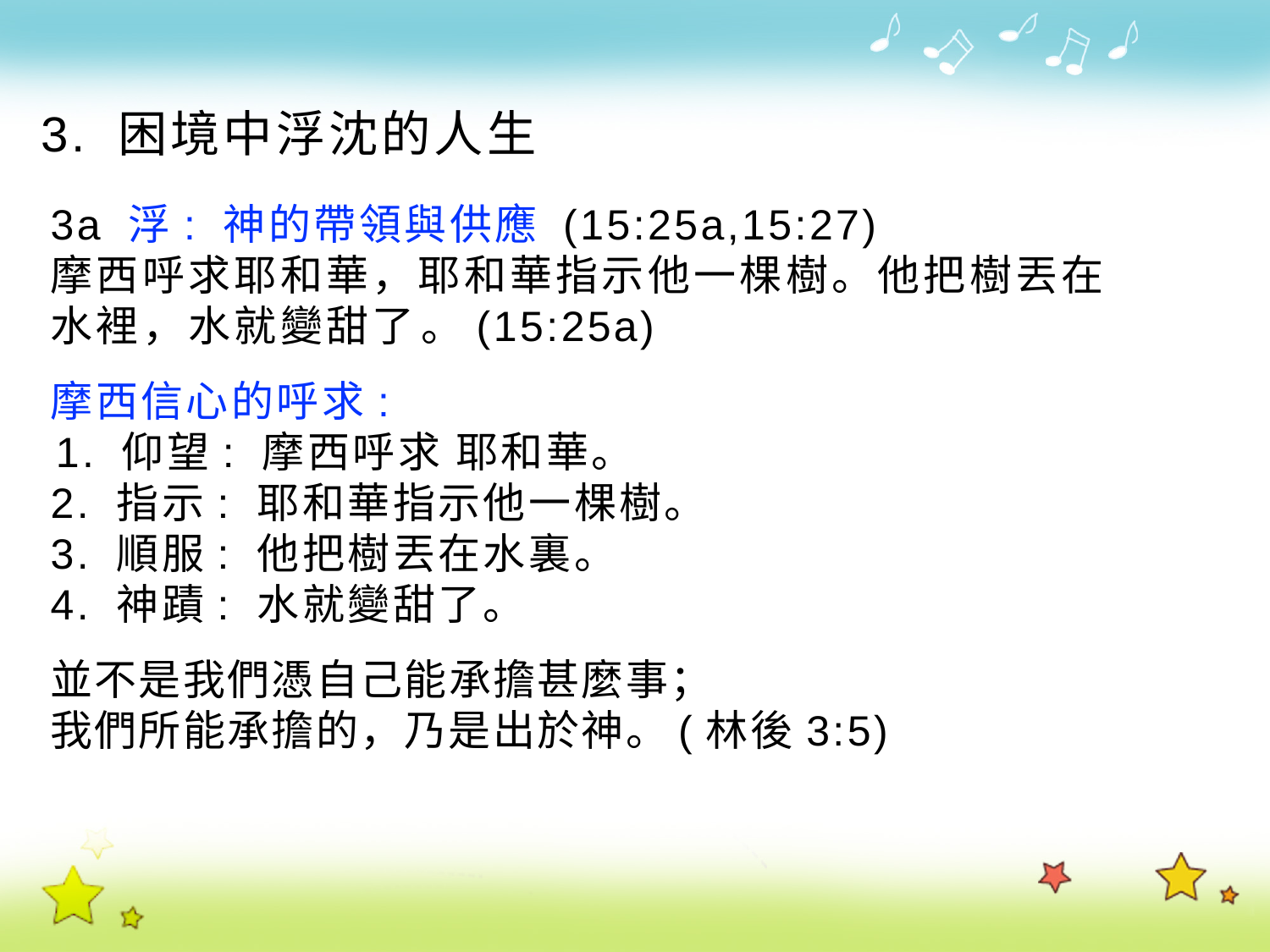

3. 困境中浮沈的人生
3a 浮: 神的帶領與供應 (15:25a,15:27)
摩 西 呼 求 耶 和 華 ， 耶 和 華 指 示 他 一 棵 樹 。 他 把 樹 丟 在 水 裡 ， 水 就 變 甜 了 。(15:25a)
摩西信心的呼求:
1. 仰望: 摩西呼求 耶和華。
2. 指示: 耶和華指示他一棵樹。
3. 順服: 他把樹丟在水裏。
4. 神蹟: 水就變甜了。
並 不 是 我 們 憑 自 己 能 承 擔 甚 麼 事 ；
我 們 所 能 承 擔 的 ， 乃 是 出 於 神 。(林後3:5)
24